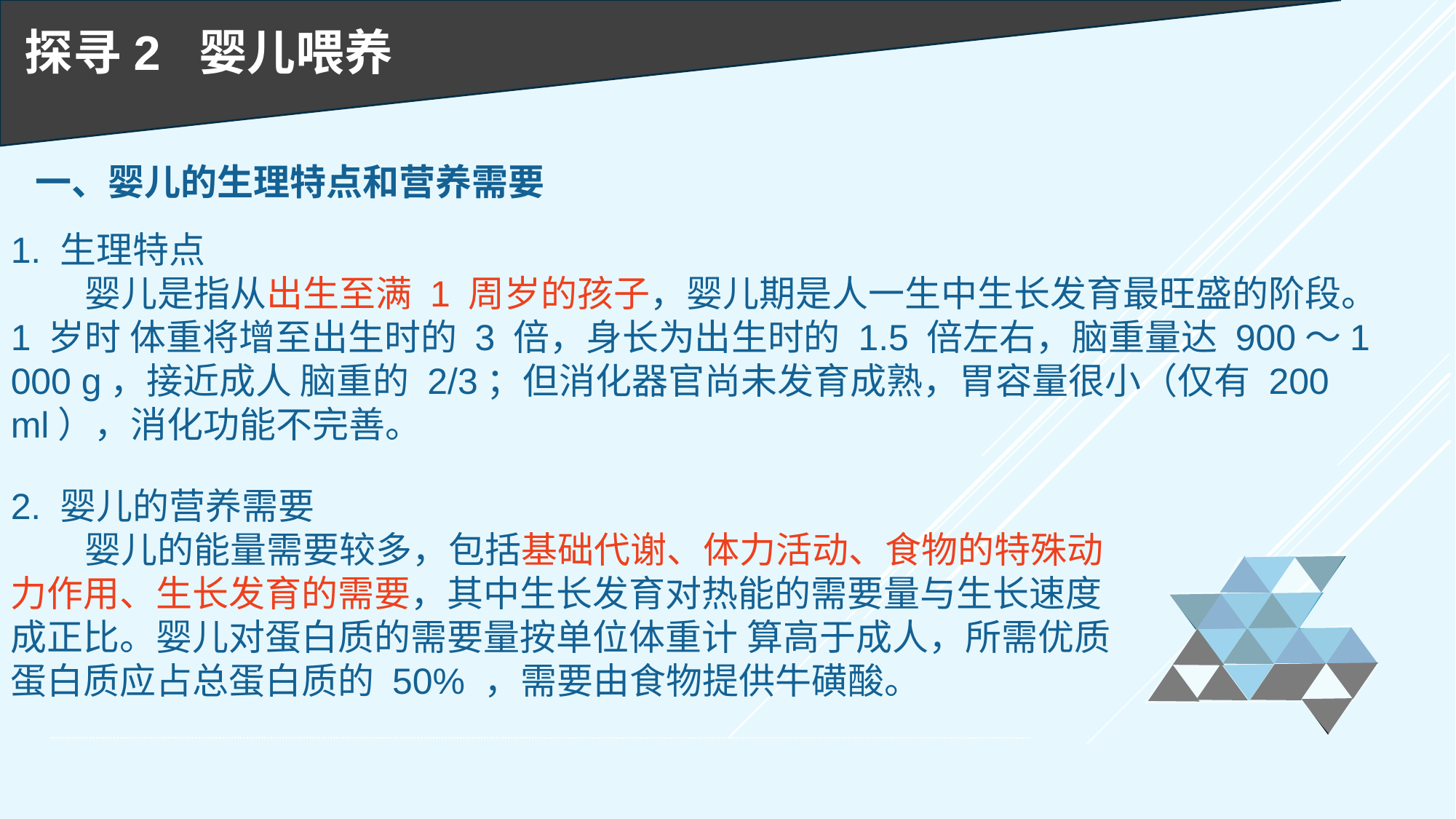

探寻2  婴儿喂养
一、婴儿的生理特点和营养需要

1. 生理特点
        婴儿是指从出生至满 1 周岁的孩子，婴儿期是人一生中生长发育最旺盛的阶段。1 岁时 体重将增至出生时的 3 倍，身长为出生时的 1.5 倍左右，脑重量达 900～1 000 g，接近成人 脑重的 2/3；但消化器官尚未发育成熟，胃容量很小（仅有 200 ml），消化功能不完善。
2. 婴儿的营养需要
        婴儿的能量需要较多，包括基础代谢、体力活动、食物的特殊动力作用、生长发育的需要，其中生长发育对热能的需要量与生长速度成正比。婴儿对蛋白质的需要量按单位体重计 算高于成人，所需优质蛋白质应占总蛋白质的 50% ，需要由食物提供牛磺酸。